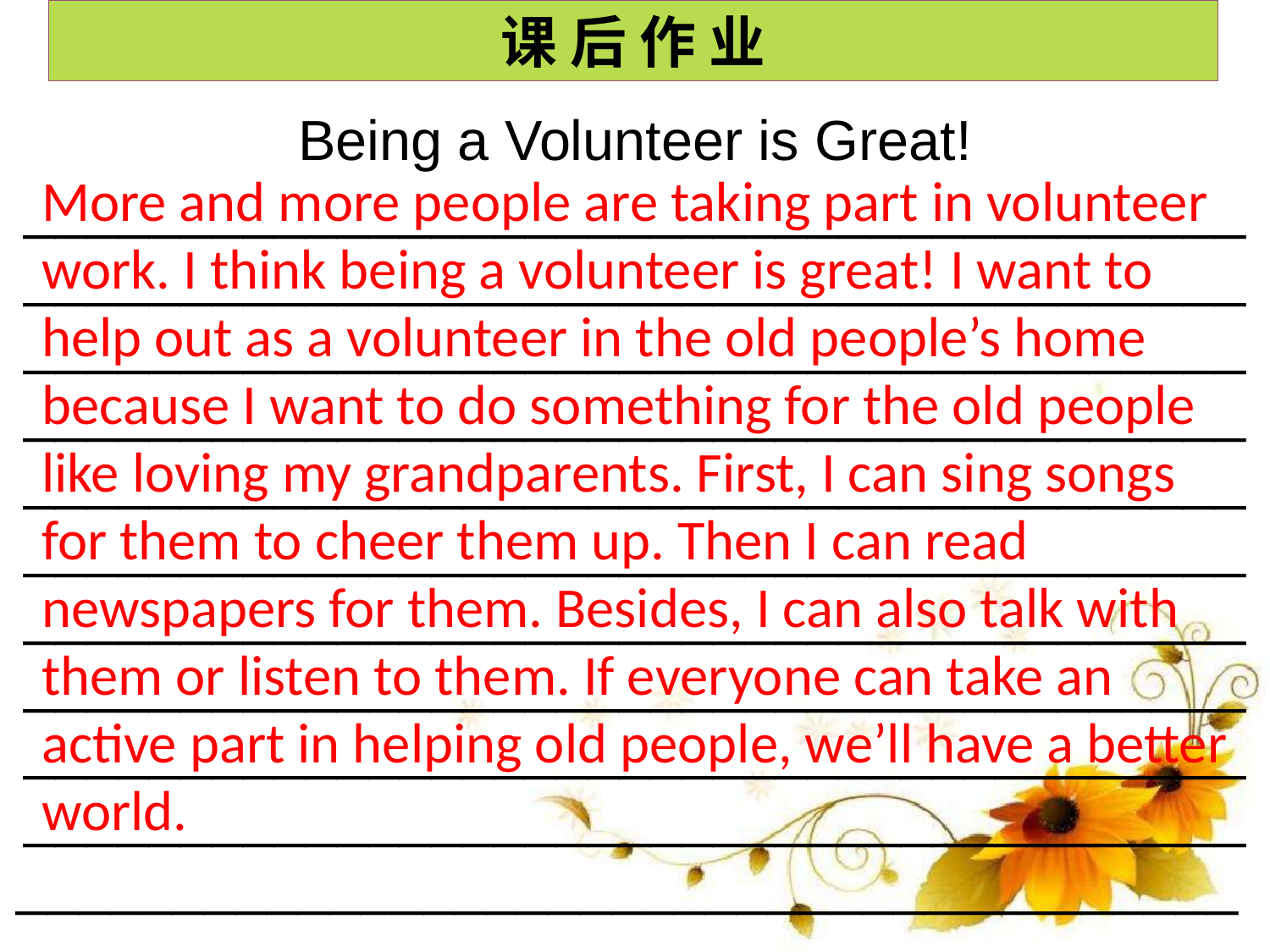

课 后 作 业
Being a Volunteer is Great!
_____________________________________________________________________________________________________________________________________________________________________________________________________________________________________________________________________________________________________________________________________________________________________________________________________________________________________________
More and more people are taking part in volunteer work. I think being a volunteer is great! I want to help out as a volunteer in the old people’s home because I want to do something for the old people like loving my grandparents. First, I can sing songs for them to cheer them up. Then I can read newspapers for them. Besides, I can also talk with them or listen to them. If everyone can take an active part in helping old people, we’ll have a better world.